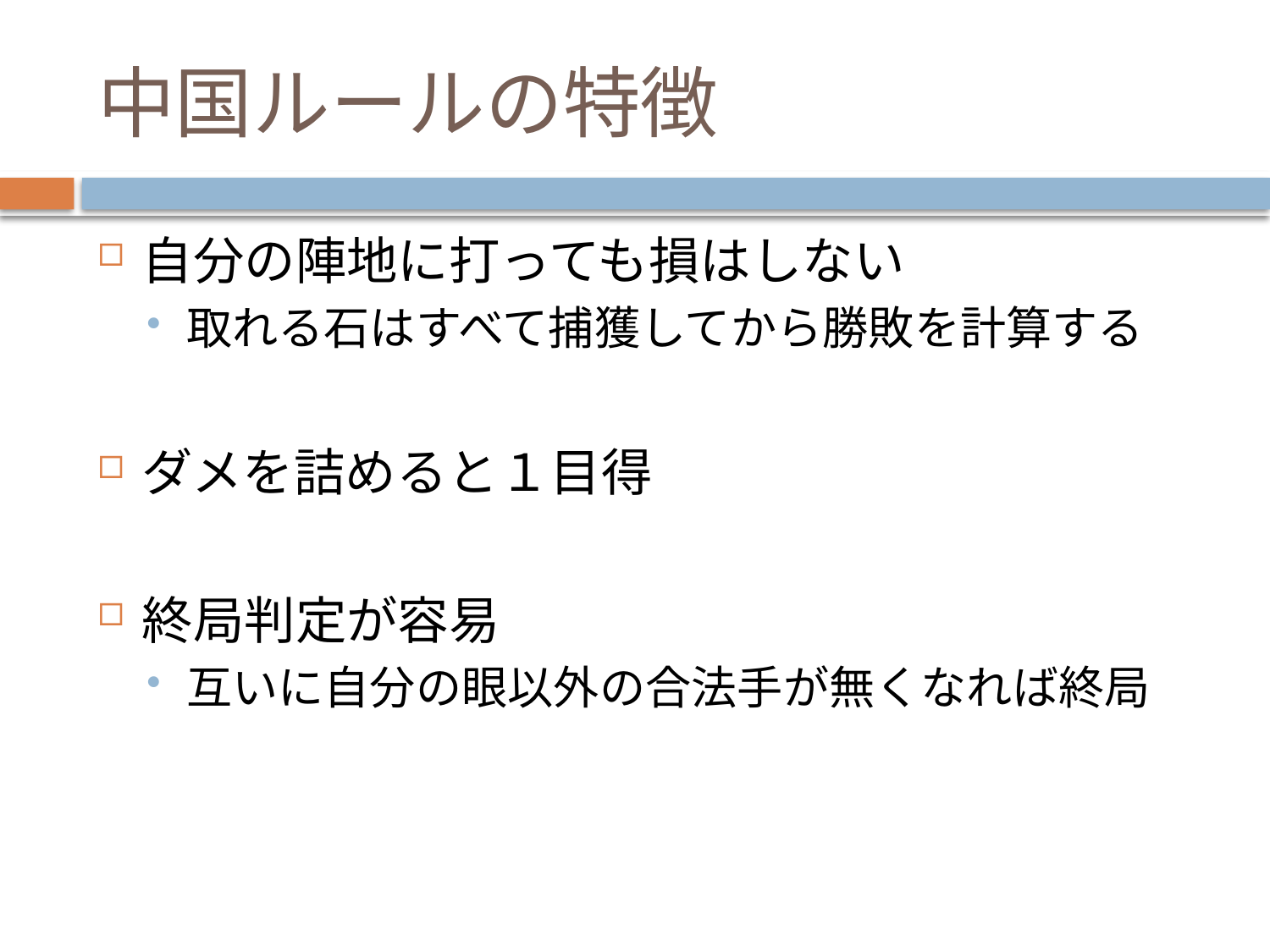

# 中国ルールの特徴
自分の陣地に打っても損はしない
取れる石はすべて捕獲してから勝敗を計算する

ダメを詰めると１目得

終局判定が容易
互いに自分の眼以外の合法手が無くなれば終局